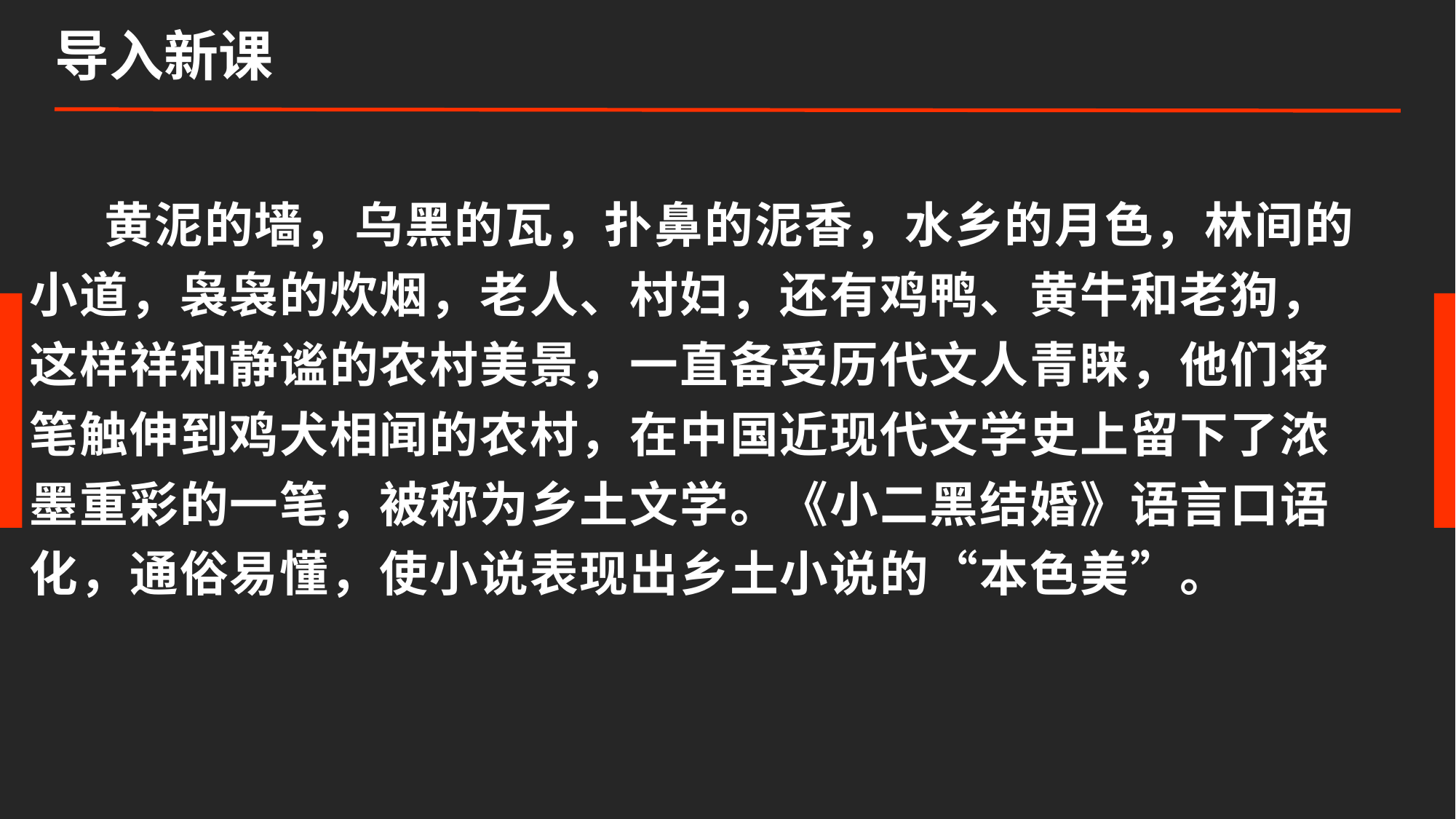

导入新课
     黄泥的墙，乌黑的瓦，扑鼻的泥香，水乡的月色，林间的小道，袅袅的炊烟，老人、村妇，还有鸡鸭、黄牛和老狗，这样祥和静谧的农村美景，一直备受历代文人青睐，他们将笔触伸到鸡犬相闻的农村，在中国近现代文学史上留下了浓墨重彩的一笔，被称为乡土文学。《小二黑结婚》语言口语化，通俗易懂，使小说表现出乡土小说的“本色美”。